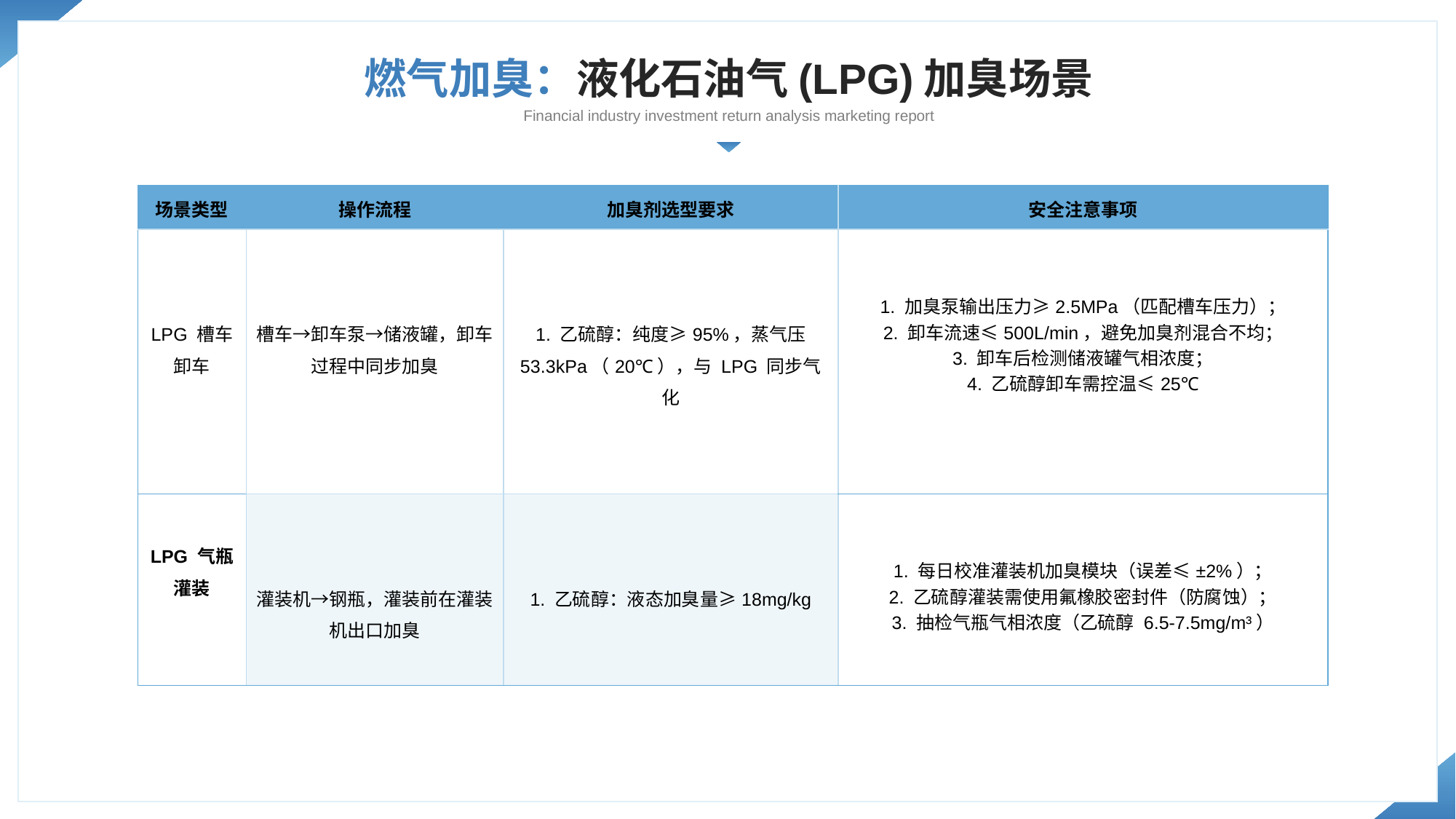

燃气加臭：液化石油气(LPG)加臭场景
Financial industry investment return analysis marketing report

| 场景类型 | 操作流程 | 加臭剂选型要求 | 安全注意事项 |
| --- | --- | --- | --- |
| LPG 槽车卸车 | 槽车→卸车泵→储液罐，卸车过程中同步加臭 | 1. 乙硫醇：纯度≥95%，蒸气压 53.3kPa（20℃），与 LPG 同步气化 | 1. 加臭泵输出压力≥2.5MPa（匹配槽车压力）； 2. 卸车流速≤500L/min，避免加臭剂混合不均； 3. 卸车后检测储液罐气相浓度； 4. 乙硫醇卸车需控温≤25℃ |
| LPG 气瓶灌装 | 灌装机→钢瓶，灌装前在灌装机出口加臭 | 1. 乙硫醇：液态加臭量≥18mg/kg | 1. 每日校准灌装机加臭模块（误差≤±2%）； 2. 乙硫醇灌装需使用氟橡胶密封件（防腐蚀）； 3. 抽检气瓶气相浓度（乙硫醇 6.5-7.5mg/m³） |